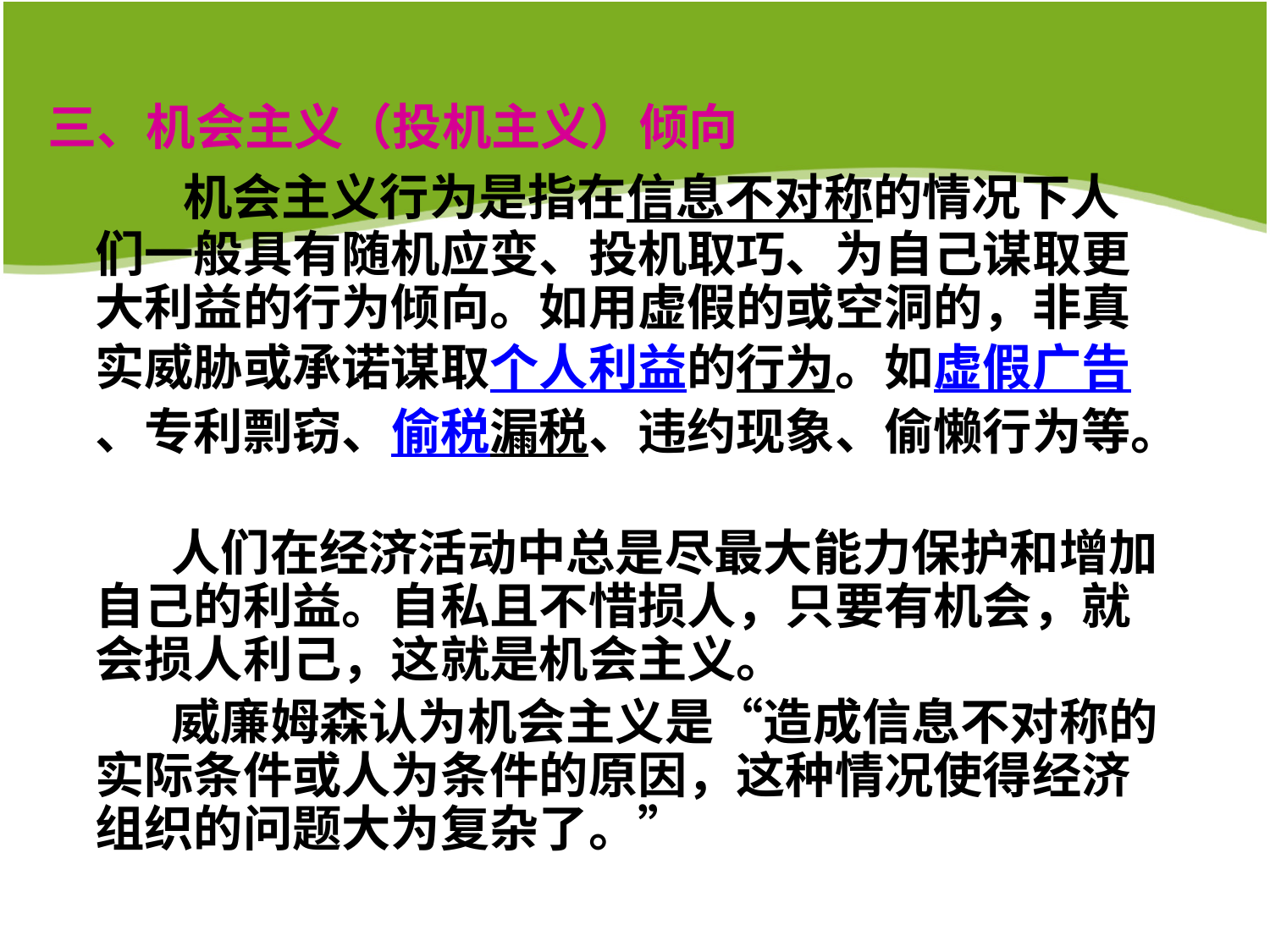

三、机会主义（投机主义）倾向
           机会主义行为是指在信息不对称的情况下人们一般具有随机应变、投机取巧、为自己谋取更大利益的行为倾向。如用虚假的或空洞的，非真实威胁或承诺谋取个人利益的行为。如虚假广告、专利剽窃、偷税漏税、违约现象、偷懒行为等。
          人们在经济活动中总是尽最大能力保护和增加自己的利益。自私且不惜损人，只要有机会，就会损人利己，这就是机会主义。
          威廉姆森认为机会主义是“造成信息不对称的实际条件或人为条件的原因，这种情况使得经济组织的问题大为复杂了。”